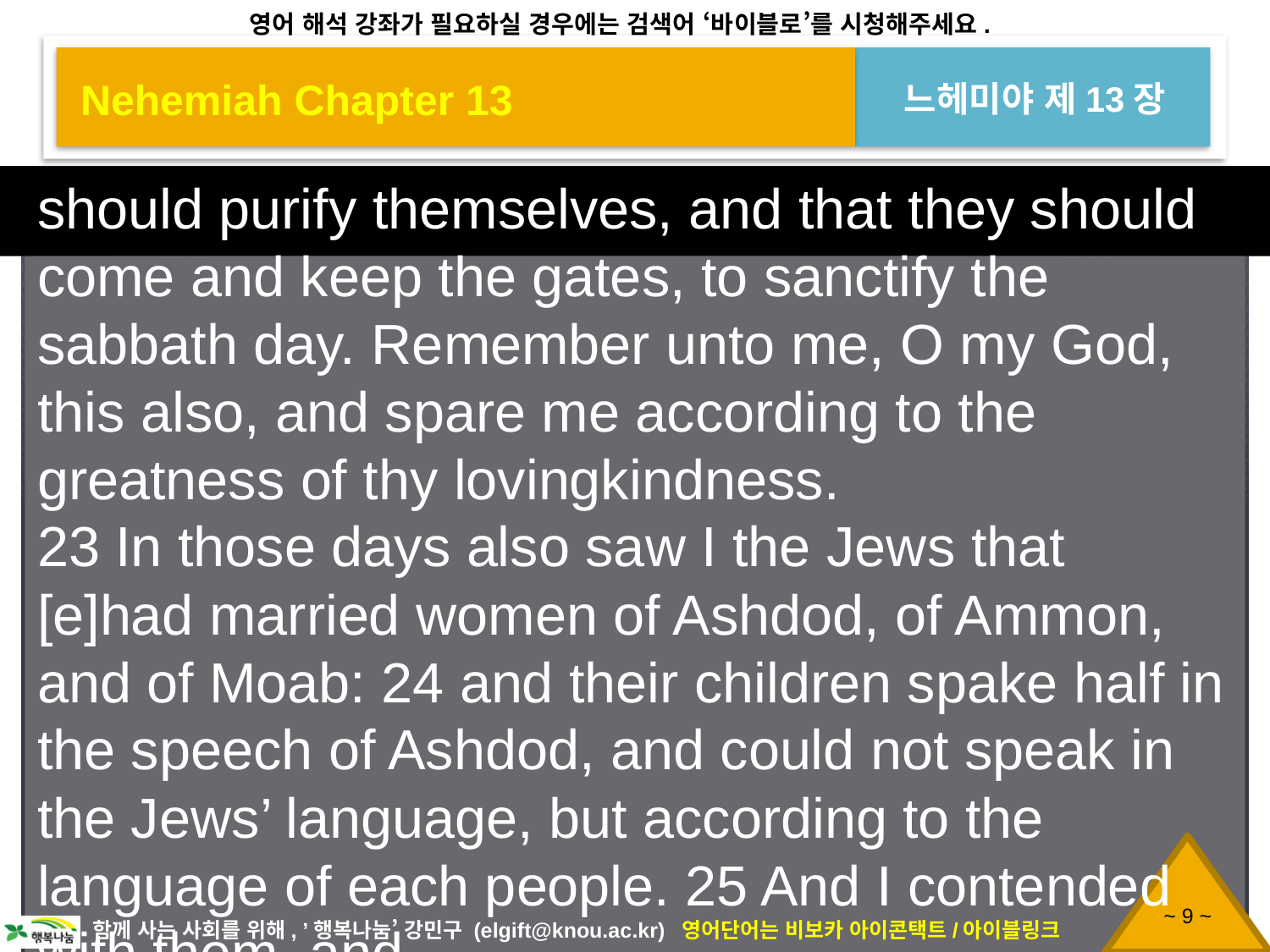

Nehemiah Chapter 13
느헤미야 제13장
should purify themselves, and that they should come and keep the gates, to sanctify the sabbath day. Remember unto me, O my God, this also, and spare me according to the greatness of thy lovingkindness.
23 In those days also saw I the Jews that [e]had married women of Ashdod, of Ammon, and of Moab: 24 and their children spake half in the speech of Ashdod, and could not speak in the Jews’ language, but according to the language of each people. 25 And I contended with them, and